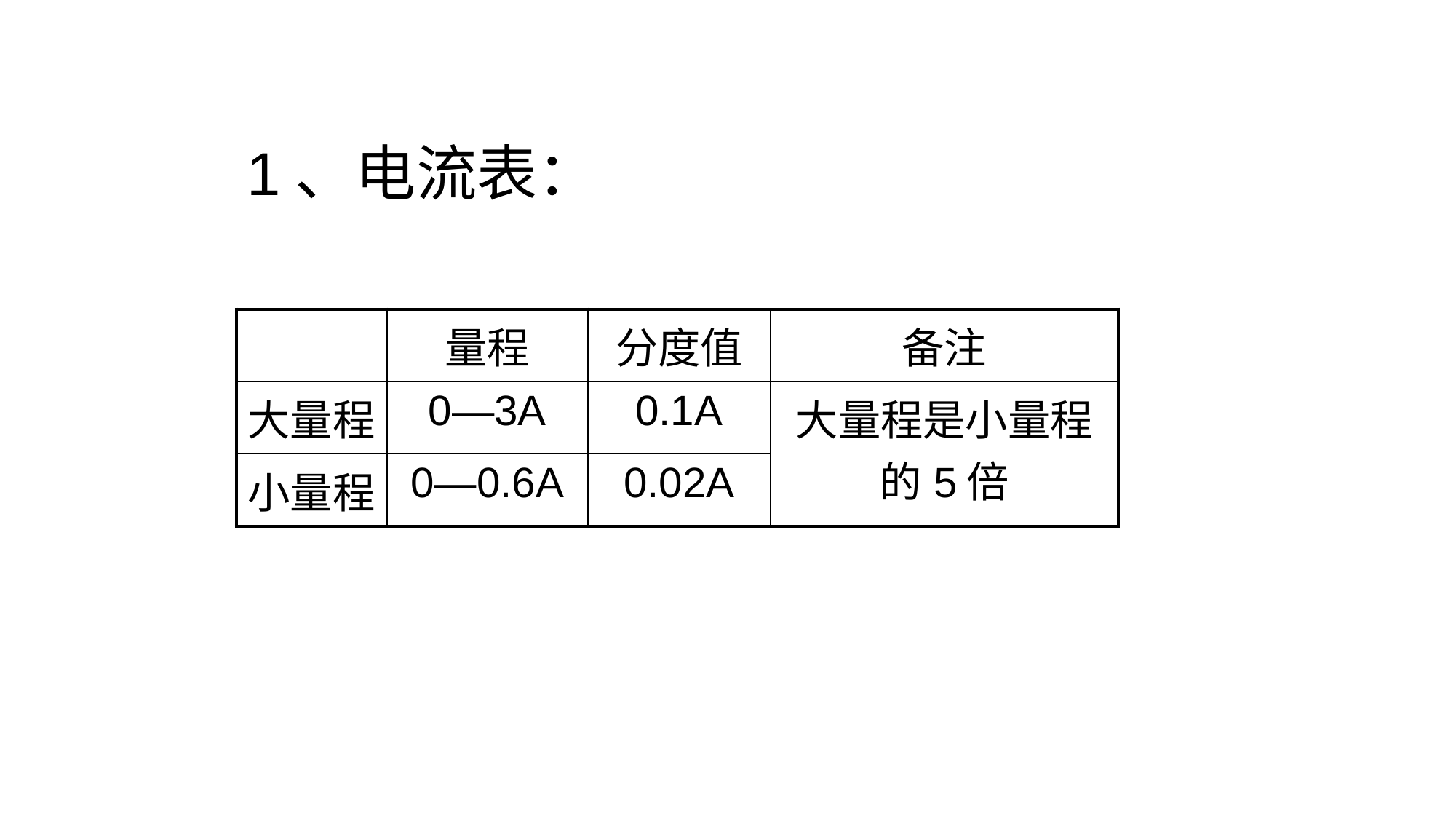

1、电流表：
|  | 量程 | 分度值 | 备注 |
| --- | --- | --- | --- |
| 大量程 | 0—3A | 0.1A | 大量程是小量程的5倍 |
| 小量程 | 0—0.6A | 0.02A |  |